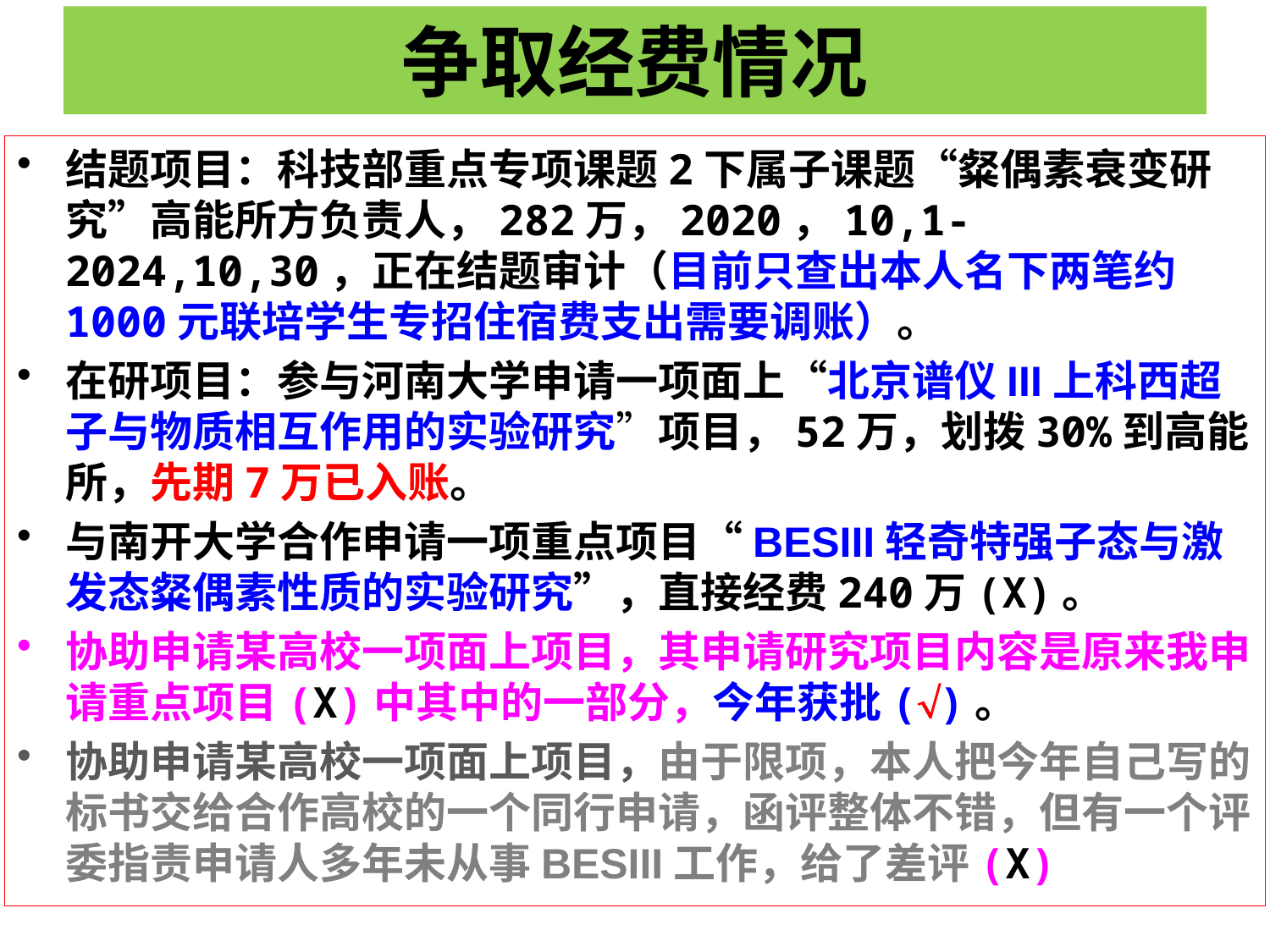

# 争取经费情况
结题项目：科技部重点专项课题2下属子课题“粲偶素衰变研究”高能所方负责人，282万，2020，10,1-2024,10,30，正在结题审计（目前只查出本人名下两笔约1000元联培学生专招住宿费支出需要调账）。
在研项目：参与河南大学申请一项面上“北京谱仪III上科西超子与物质相互作用的实验研究”项目，52万，划拨30%到高能所，先期7万已入账。
与南开大学合作申请一项重点项目“BESIII轻奇特强子态与激发态粲偶素性质的实验研究”，直接经费240万(X)。
协助申请某高校一项面上项目，其申请研究项目内容是原来我申请重点项目(X)中其中的一部分，今年获批(√)。
协助申请某高校一项面上项目，由于限项，本人把今年自己写的标书交给合作高校的一个同行申请，函评整体不错，但有一个评委指责申请人多年未从事BESIII工作，给了差评(X)